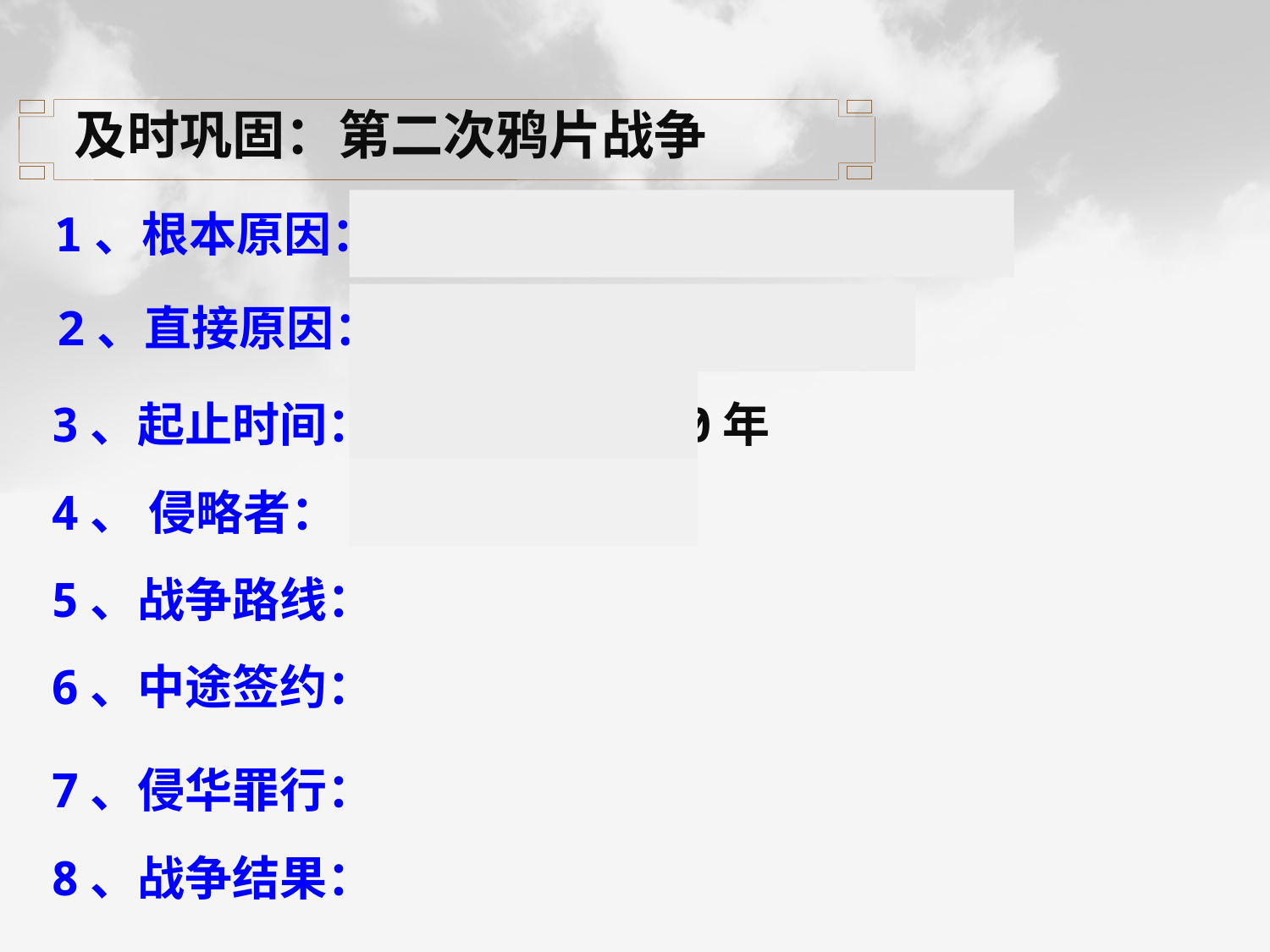

及时巩固：第二次鸦片战争

1、根本原因：英法两国进一步打开中国市场

2、直接原因：亚罗号事件、马神甫事件

3、起止时间：1856年-1860年

4、 侵略者： 英法联军
5、战争路线：广州→天津→北京

6、中途签约：《天津条约》

7、侵华罪行：火烧圆明园

8、战争结果：清朝战败，签订《北京条约》